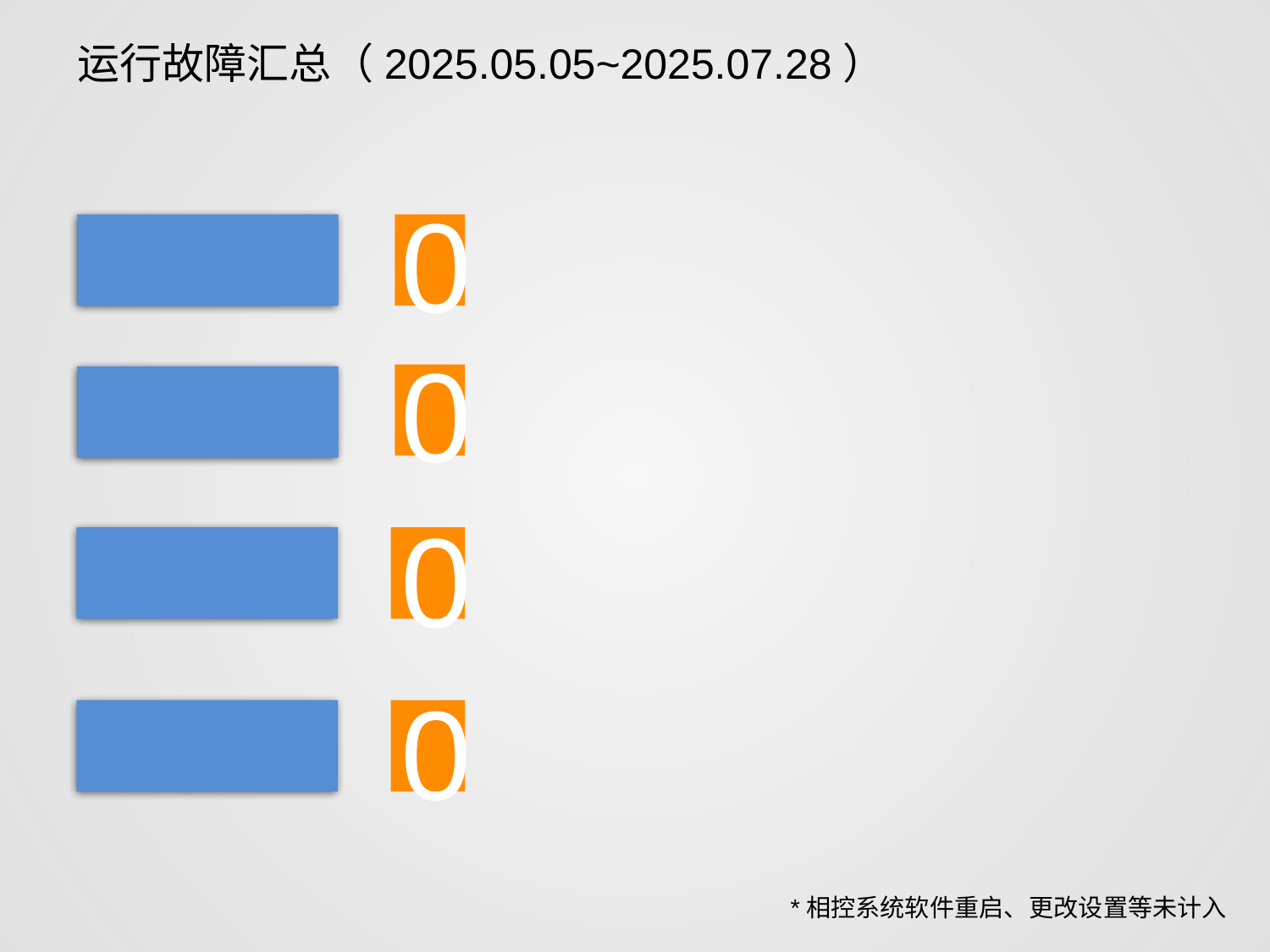

运行故障汇总（2025.05.05~2025.07.28）
0
微波激励系统

0

微波功率采集与传输系统
0

低电平系统

0

次谐波系统

*相控系统软件重启、更改设置等未计入